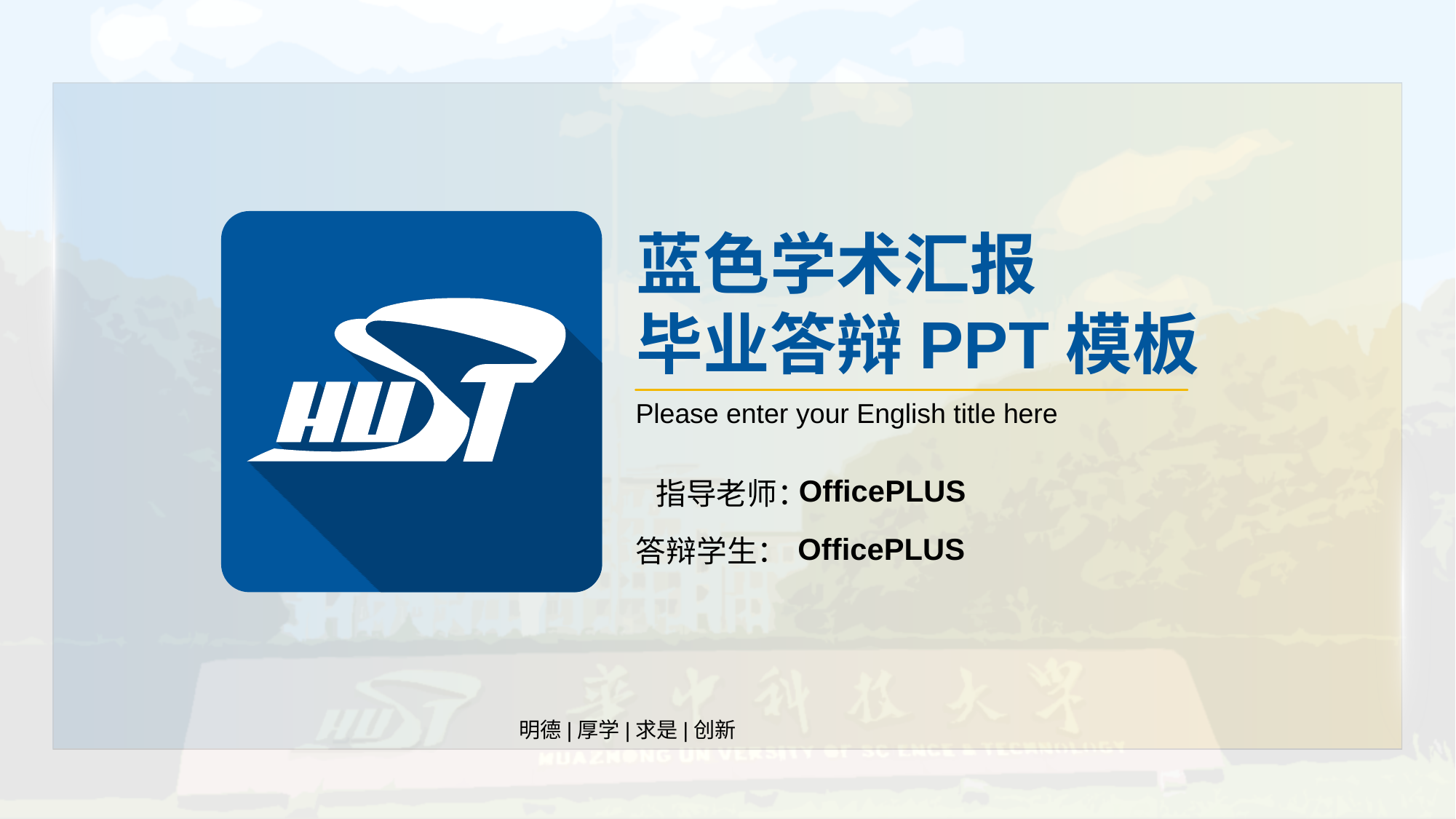

蓝色学术汇报
毕业答辩PPT模板
Please enter your English title here
OfficePLUS
OfficePLUS